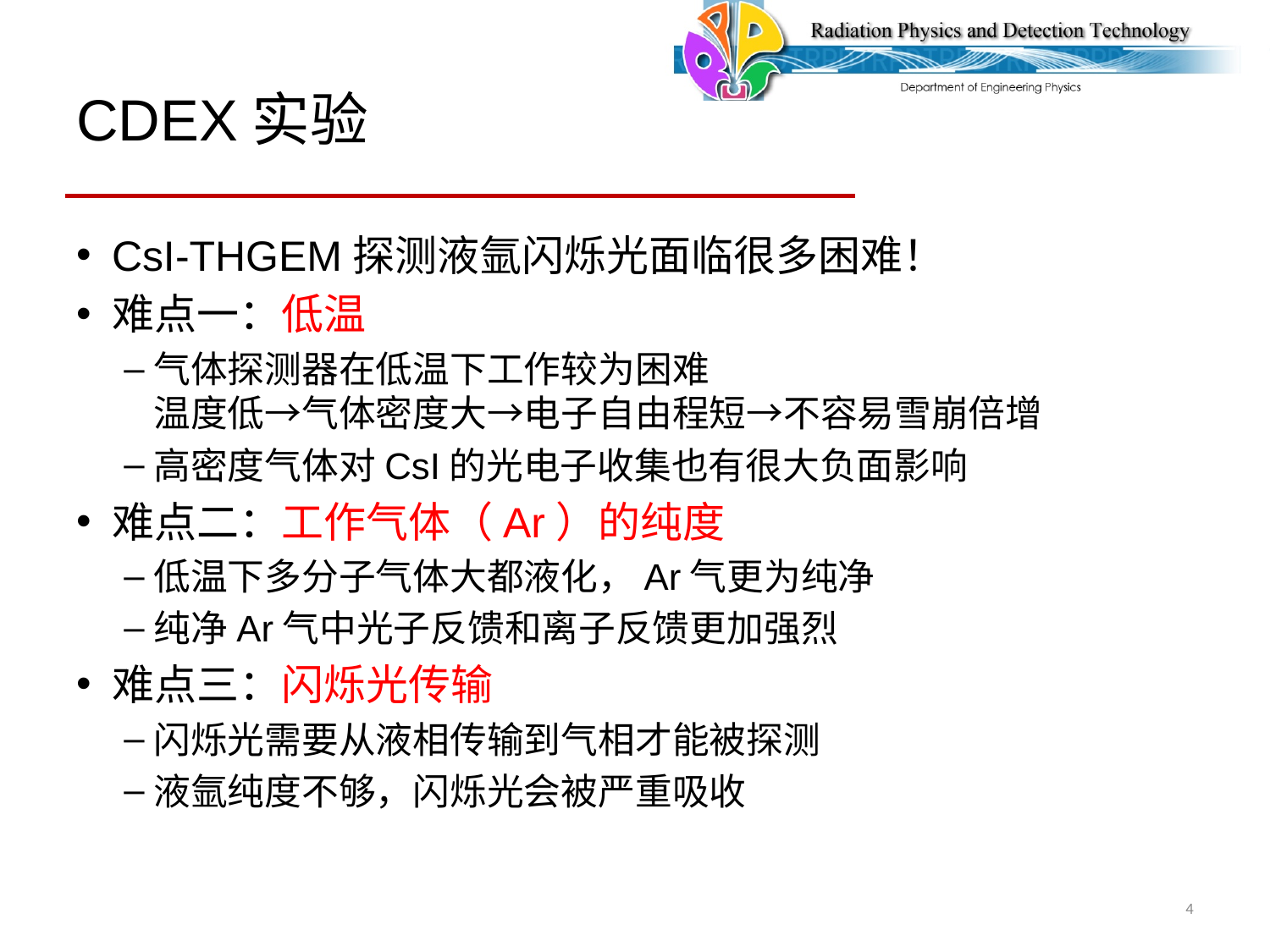

# CDEX实验
CsI-THGEM探测液氩闪烁光面临很多困难！
难点一：低温
气体探测器在低温下工作较为困难
温度低→气体密度大→电子自由程短→不容易雪崩倍增
高密度气体对CsI的光电子收集也有很大负面影响
难点二：工作气体（Ar）的纯度
低温下多分子气体大都液化，Ar气更为纯净
纯净Ar气中光子反馈和离子反馈更加强烈
难点三：闪烁光传输
闪烁光需要从液相传输到气相才能被探测
液氩纯度不够，闪烁光会被严重吸收
4